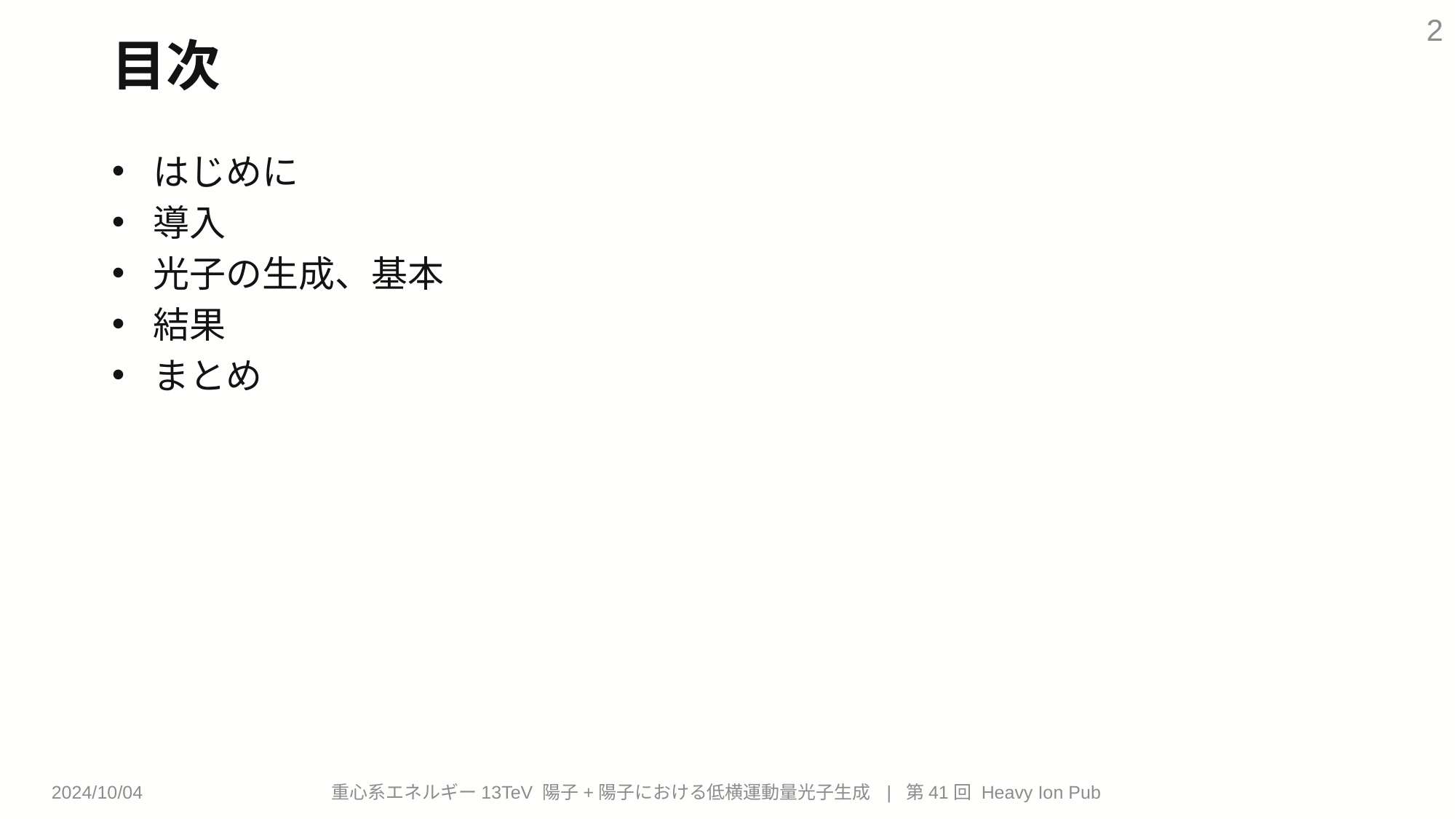

2
目次

はじめに
導入
光子の生成、基本
結果
まとめ

重心系エネルギー13TeV 陽子+陽子における低横運動量光子生成  |  第41回 Heavy Ion Pub